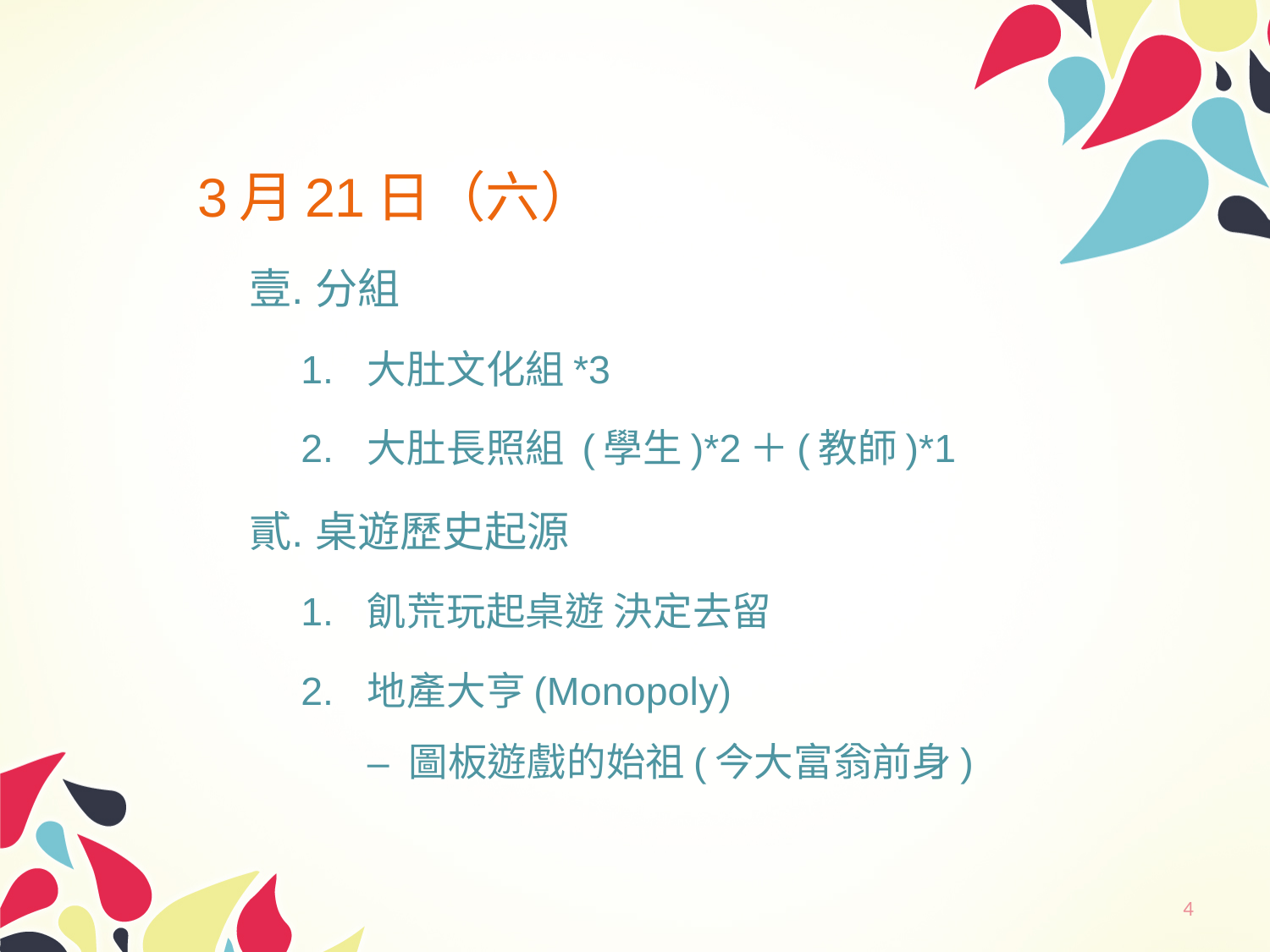

3月21日（六）
分組
大肚文化組*3
大肚長照組 (學生)*2＋(教師)*1
桌遊歷史起源
飢荒玩起桌遊 決定去留
地產大亨(Monopoly)
– 圖板遊戲的始祖(今大富翁前身)

4